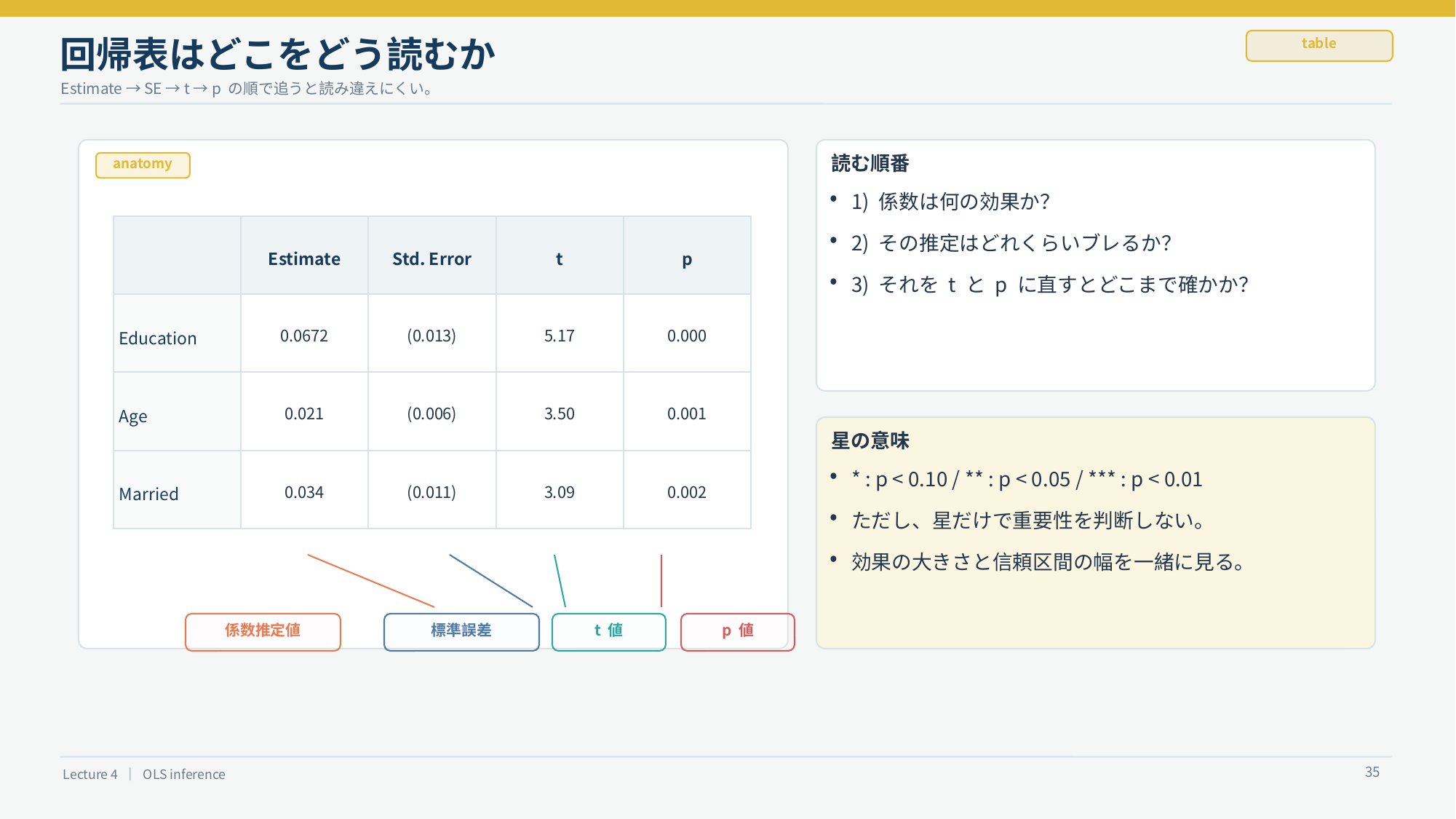

回帰表はどこをどう読むか
table
Estimate → SE → t → p の順で追うと読み違えにくい。

読む順番

anatomy
1) 係数は何の効果か？
•

2) その推定はどれくらいブレるか？
•
Estimate
Std. Error
t
p
3) それを t と p に直すとどこまで確かか？
•

0.0672
(0.013)
5.17
0.000
Education

0.021
(0.006)
3.50
0.001
Age

星の意味

0.034
(0.011)
3.09
0.002
* : p < 0.10 / ** : p < 0.05 / *** : p < 0.01
•
Married
ただし、星だけで重要性を判断しない。
•
効果の大きさと信頼区間の幅を一緒に見る。
•

係数推定値
標準誤差
t 値
p 値

35
Lecture 4 ｜ OLS inference